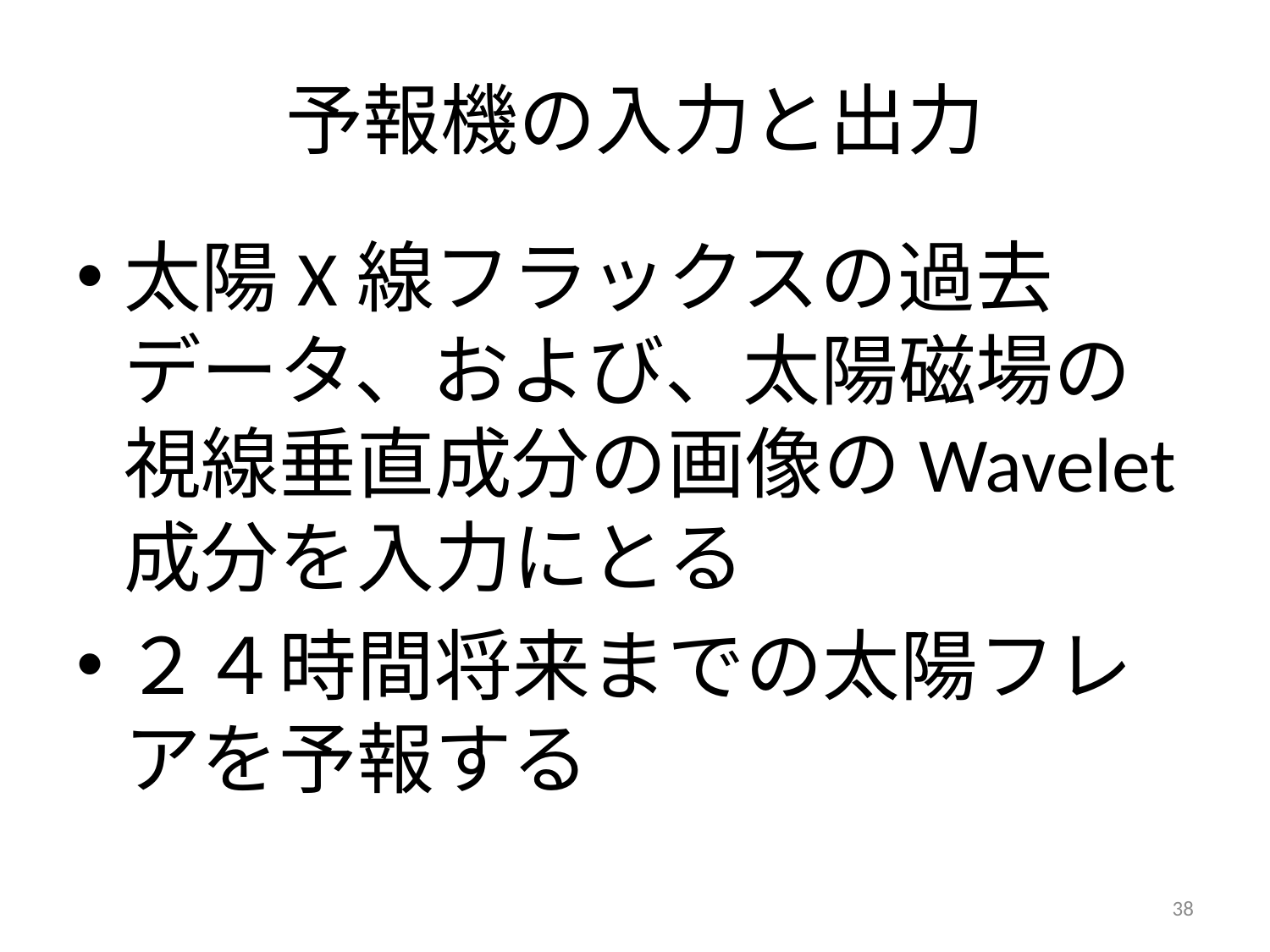

# 予報機の入力と出力
太陽X線フラックスの過去データ、および、太陽磁場の視線垂直成分の画像のWavelet成分を入力にとる
２４時間将来までの太陽フレアを予報する

38